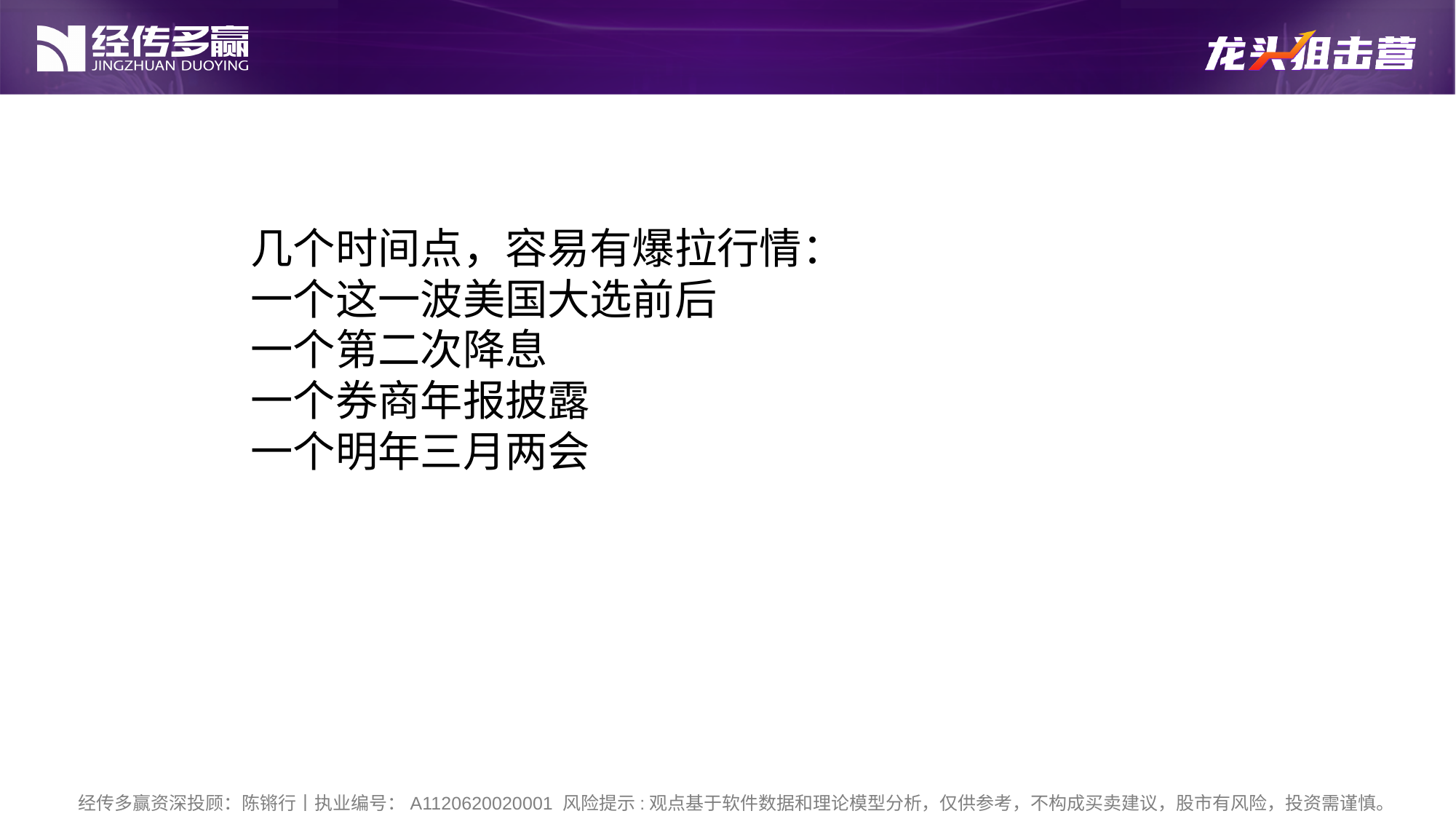

几个时间点，容易有爆拉行情：
一个这一波美国大选前后
一个第二次降息
一个券商年报披露
一个明年三月两会